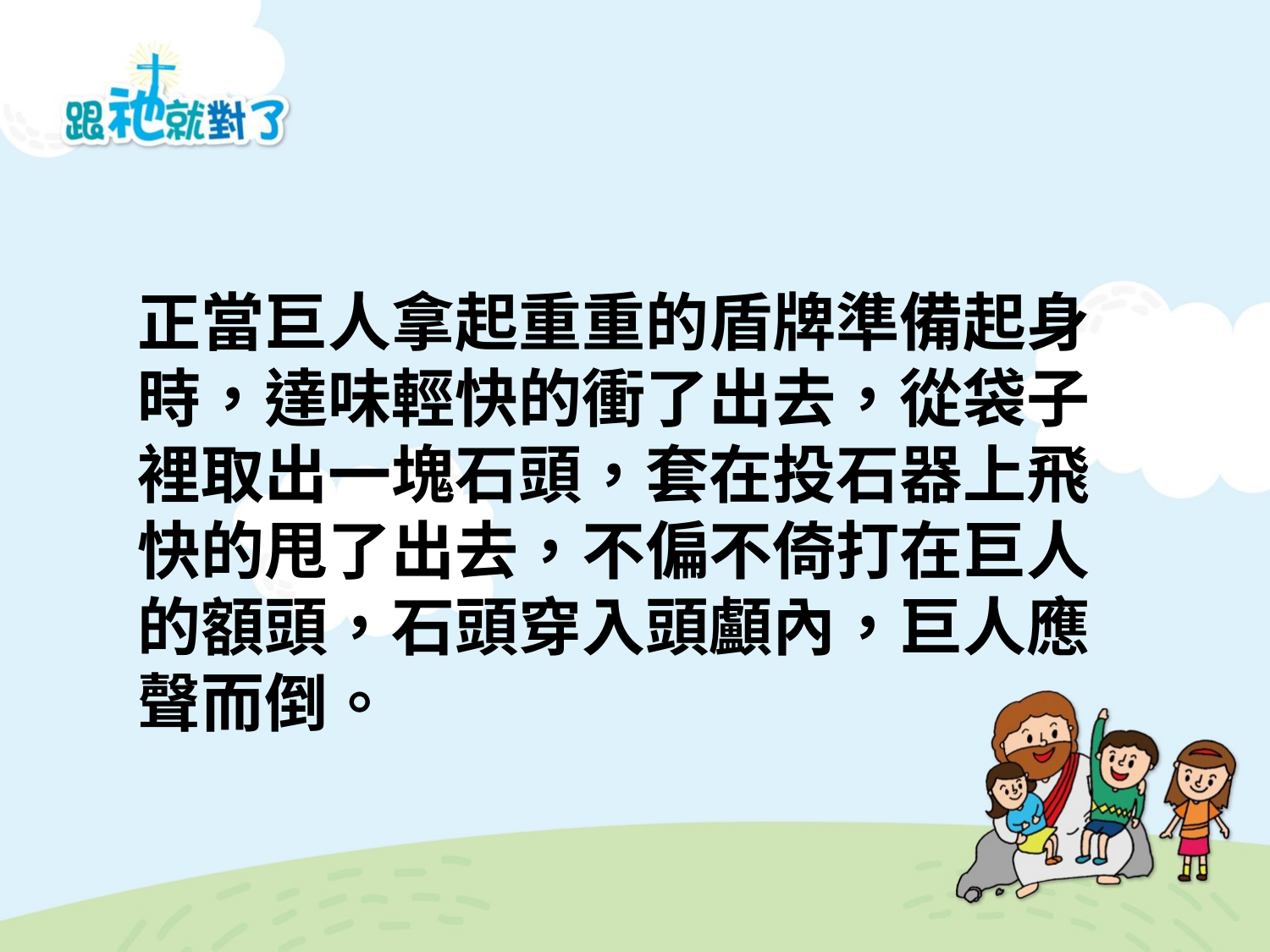

正當巨人拿起重重的盾牌準備起身時，達味輕快的衝了出去，從袋子裡取出一塊石頭，套在投石器上飛快的甩了出去，不偏不倚打在巨人的額頭，石頭穿入頭顱內，巨人應聲而倒。